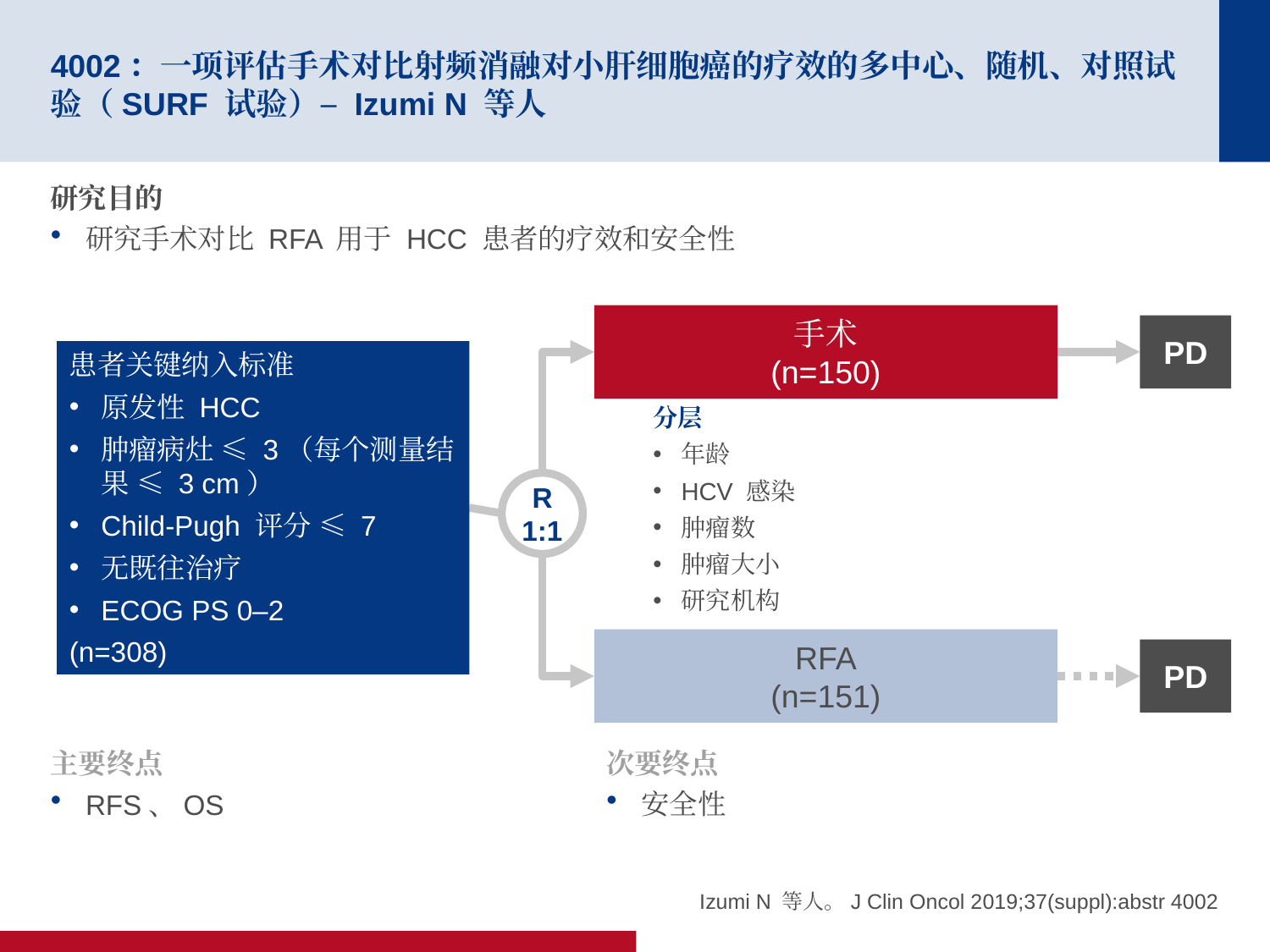

# 4002：一项评估手术对比射频消融对小肝细胞癌的疗效的多中心、随机、对照试验（SURF 试验）– Izumi N 等人
研究目的
研究手术对比 RFA 用于 HCC 患者的疗效和安全性
手术
(n=150)
PD
患者关键纳入标准
原发性 HCC
肿瘤病灶 ≤ 3（每个测量结果 ≤ 3 cm）
Child-Pugh 评分 ≤ 7
无既往治疗
ECOG PS 0–2
(n=308)
分层
年龄
HCV 感染
肿瘤数
肿瘤大小
研究机构
R
1:1
RFA
(n=151)
PD
主要终点
RFS、OS

次要终点
安全性
Izumi N 等人。J Clin Oncol 2019;37(suppl):abstr 4002